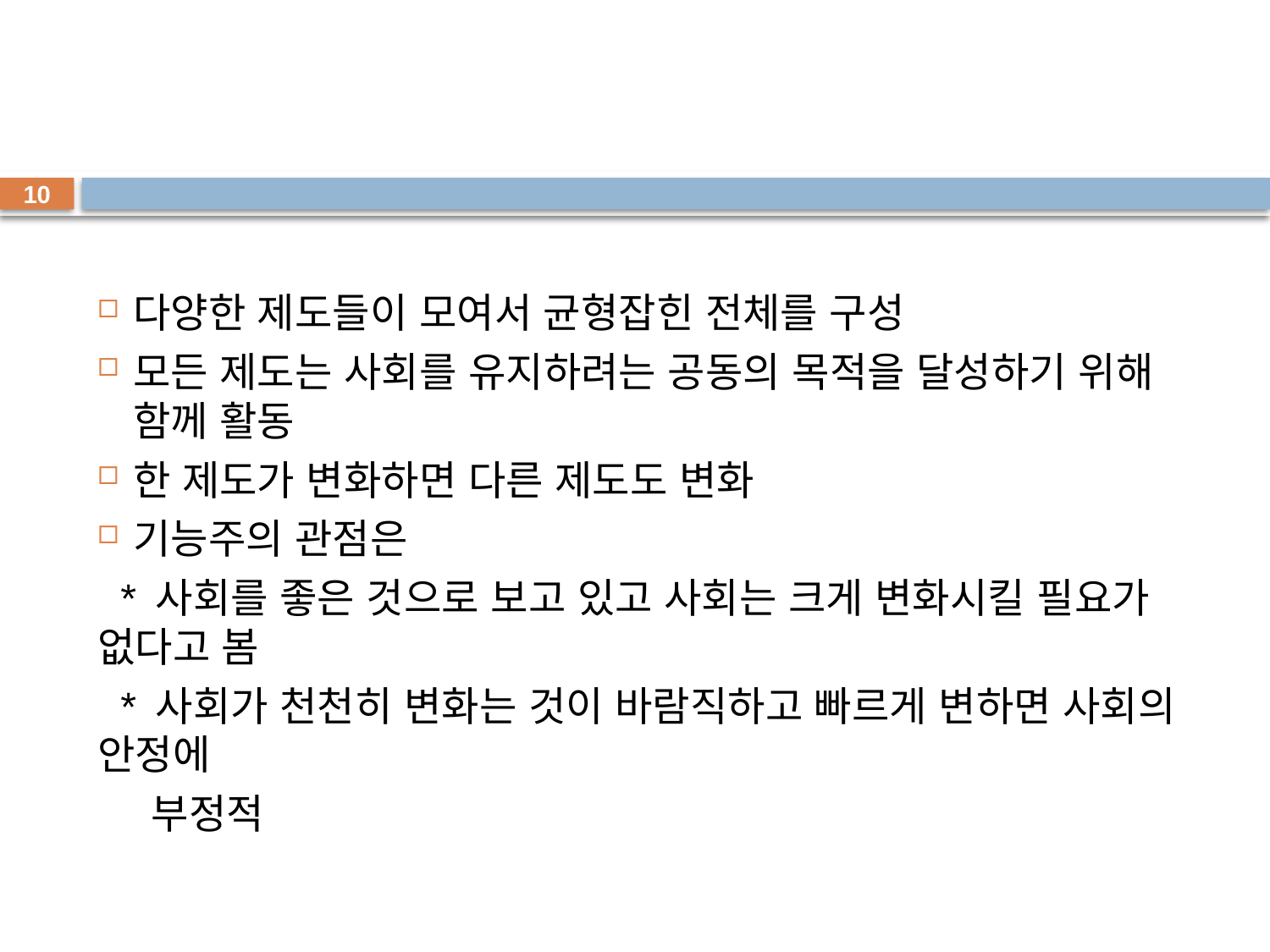

#
10

다양한 제도들이 모여서 균형잡힌 전체를 구성
모든 제도는 사회를 유지하려는 공동의 목적을 달성하기 위해 함께 활동
한 제도가 변화하면 다른 제도도 변화
기능주의 관점은
  * 사회를 좋은 것으로 보고 있고 사회는 크게 변화시킬 필요가 없다고 봄
  * 사회가 천천히 변화는 것이 바람직하고 빠르게 변하면 사회의 안정에
    부정적